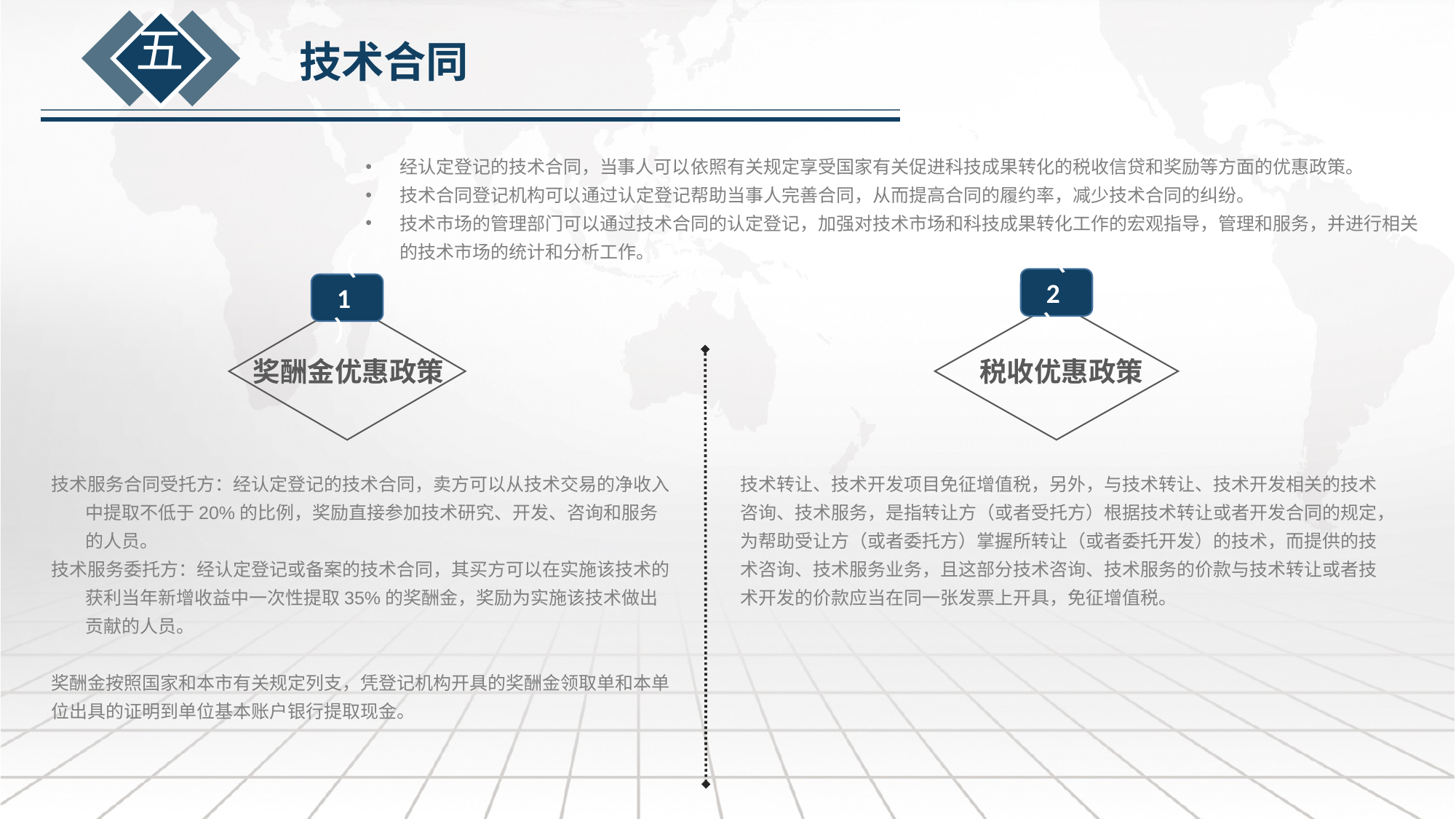

五

技术合同
经认定登记的技术合同，当事人可以依照有关规定享受国家有关促进科技成果转化的税收信贷和奖励等方面的优惠政策。
技术合同登记机构可以通过认定登记帮助当事人完善合同，从而提高合同的履约率，减少技术合同的纠纷。
技术市场的管理部门可以通过技术合同的认定登记，加强对技术市场和科技成果转化工作的宏观指导，管理和服务，并进行相关的技术市场的统计和分析工作。
（2）
（1）

奖酬金优惠政策

税收优惠政策
技术服务合同受托方：经认定登记的技术合同，卖方可以从技术交易的净收入中提取不低于20%的比例，奖励直接参加技术研究、开发、咨询和服务的人员。
技术服务委托方：经认定登记或备案的技术合同，其买方可以在实施该技术的获利当年新增收益中一次性提取35%的奖酬金，奖励为实施该技术做出贡献的人员。

奖酬金按照国家和本市有关规定列支，凭登记机构开具的奖酬金领取单和本单位出具的证明到单位基本账户银行提取现金。
技术转让、技术开发项目免征增值税，另外，与技术转让、技术开发相关的技术咨询、技术服务，是指转让方（或者受托方）根据技术转让或者开发合同的规定，为帮助受让方（或者委托方）掌握所转让（或者委托开发）的技术，而提供的技术咨询、技术服务业务，且这部分技术咨询、技术服务的价款与技术转让或者技术开发的价款应当在同一张发票上开具，免征增值税。